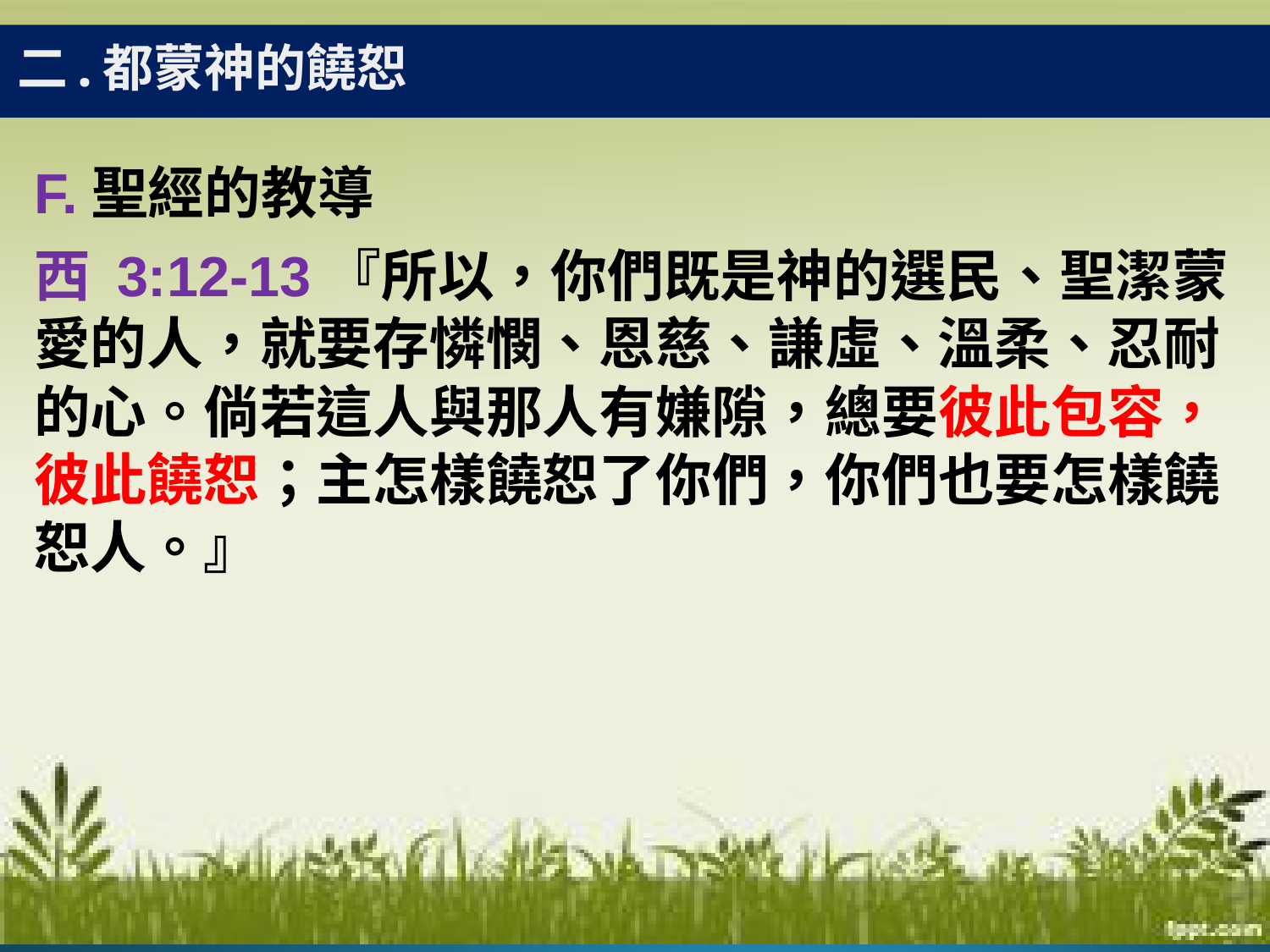

二.都蒙神的饒恕
F.聖經的教導
西 3:12-13『所以，你們既是神的選民、聖潔蒙愛的人，就要存憐憫、恩慈、謙虛、溫柔、忍耐的心。倘若這人與那人有嫌隙，總要彼此包容，彼此饒恕；主怎樣饒恕了你們，你們也要怎樣饒恕人。』